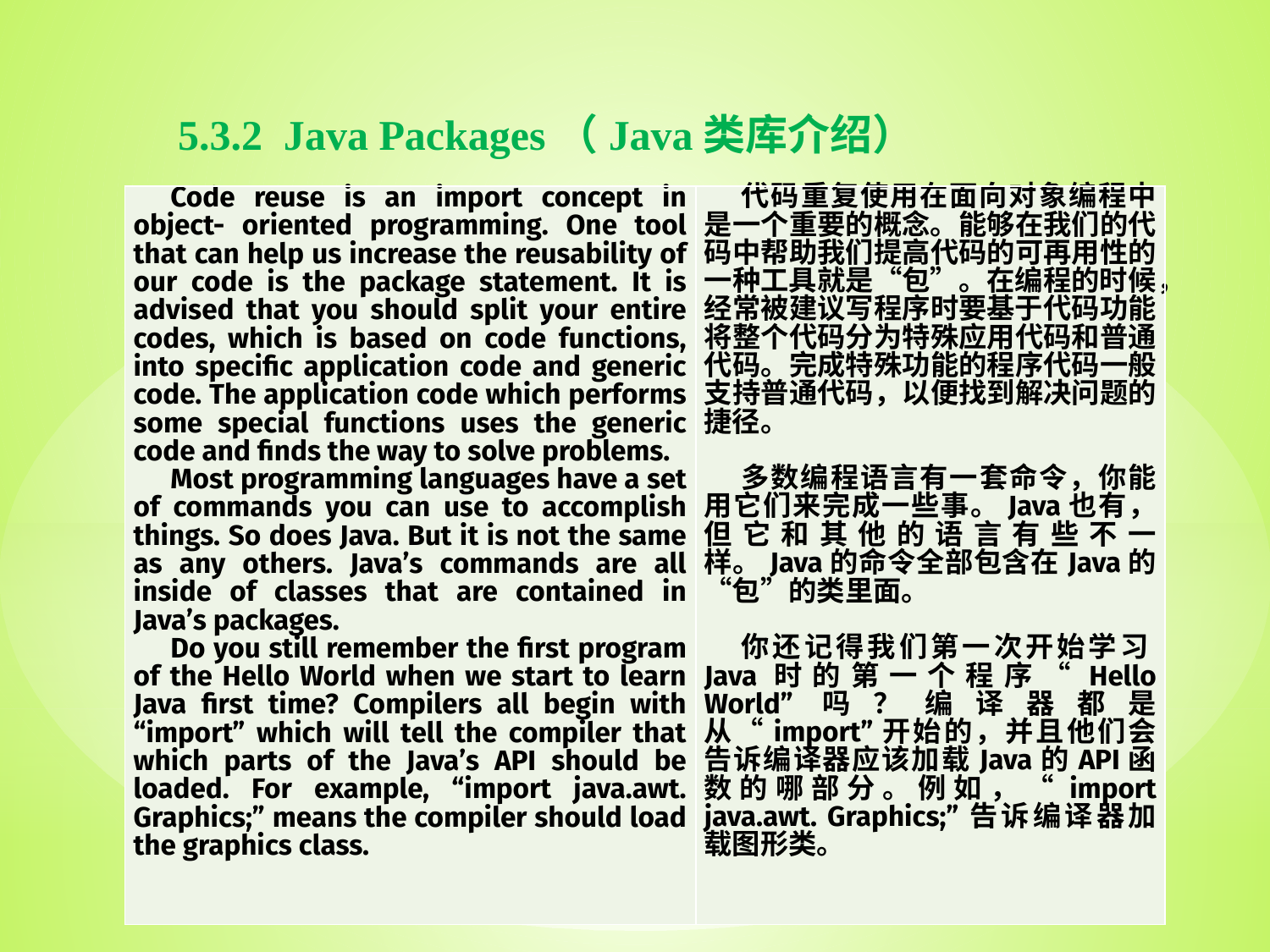

5.3.2  Java Packages（Java类库介绍）

| Code reuse is an import concept in object- oriented programming. One tool that can help us increase the reusability of our code is the package statement. It is advised that you should split your entire codes, which is based on code functions, into specific application code and generic code. The application code which performs some special functions uses the generic code and finds the way to solve problems. Most programming languages have a set of commands you can use to accomplish things. So does Java. But it is not the same as any others. Java’s commands are all inside of classes that are contained in Java’s packages. Do you still remember the first program of the Hello World when we start to learn Java first time? Compilers all begin with “import” which will tell the compiler that which parts of the Java’s API should be loaded. For example, “import java.awt. Graphics;” means the compiler should load the graphics class. | 代码重复使用在面向对象编程中是一个重要的概念。能够在我们的代码中帮助我们提高代码的可再用性的一种工具就是“包”。在编程的时候，经常被建议写程序时要基于代码功能将整个代码分为特殊应用代码和普通代码。完成特殊功能的程序代码一般支持普通代码，以便找到解决问题的捷径。   多数编程语言有一套命令，你能用它们来完成一些事。Java也有，但它和其他的语言有些不一样。Java的命令全部包含在Java的“包”的类里面。   你还记得我们第一次开始学习Java时的第一个程序“Hello World”吗？编译器都是从“import”开始的，并且他们会告诉编译器应该加载Java的API函数的哪部分。例如，“import java.awt. Graphics;”告诉编译器加载图形类。 |
| --- | --- |